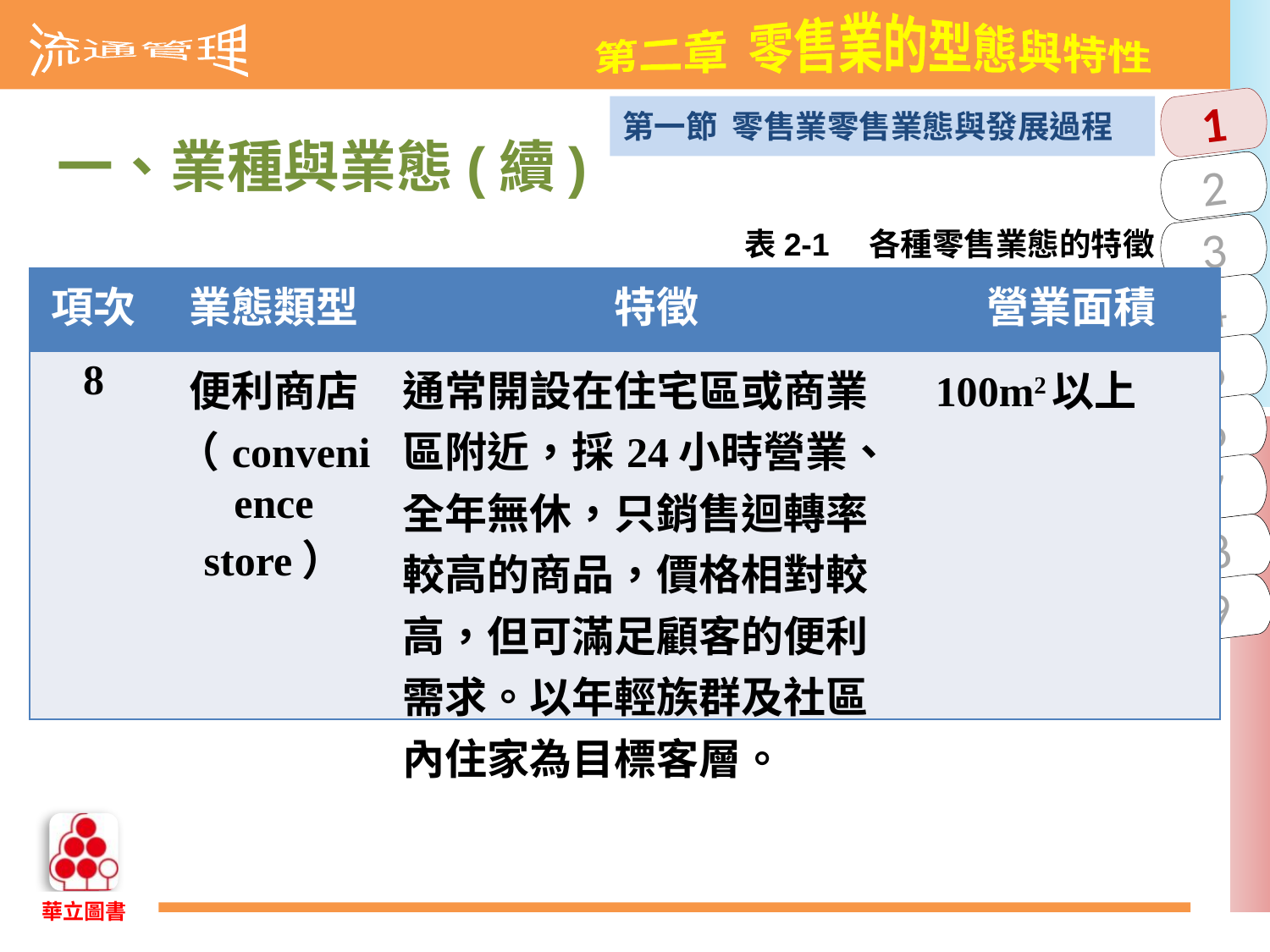

第一節  零售業零售業態與發展過程
一、業種與業態(續)

表2-1　各種零售業態的特徵
| 項次 | 業態類型 | 特徵 | 營業面積 |
| --- | --- | --- | --- |
| 8 | 便利商店 （convenience store） | 通常開設在住宅區或商業區附近，採24小時營業、全年無休，只銷售迴轉率較高的商品，價格相對較高，但可滿足顧客的便利 需求。以年輕族群及社區內住家為目標客層。 | 100m2以上 |